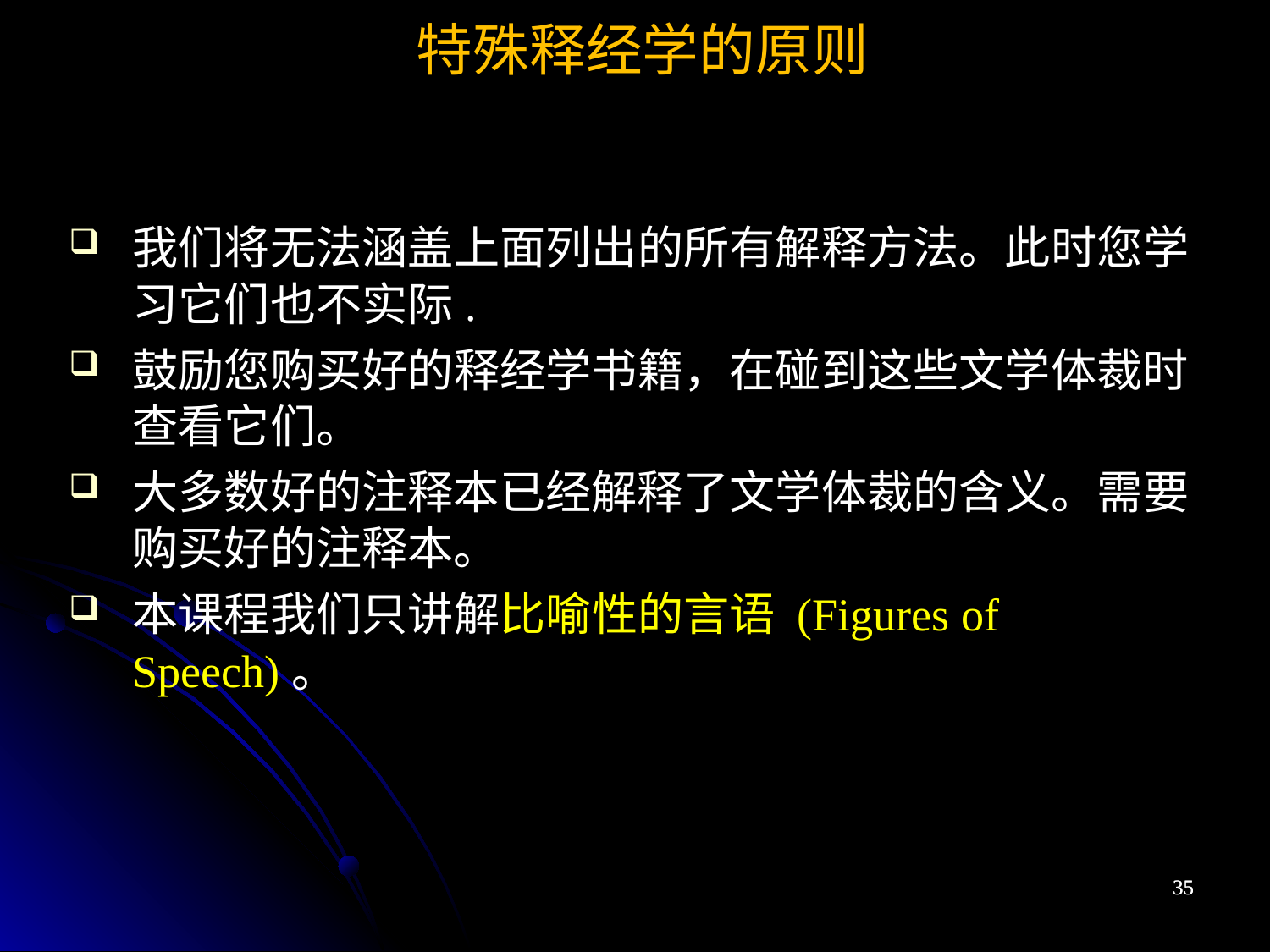

特殊释经学的原则
我们将无法涵盖上面列出的所有解释方法。此时您学习它们也不实际.
鼓励您购买好的释经学书籍，在碰到这些文学体裁时查看它们。
大多数好的注释本已经解释了文学体裁的含义。需要购买好的注释本。
本课程我们只讲解比喻性的言语 (Figures of Speech)。
35
35